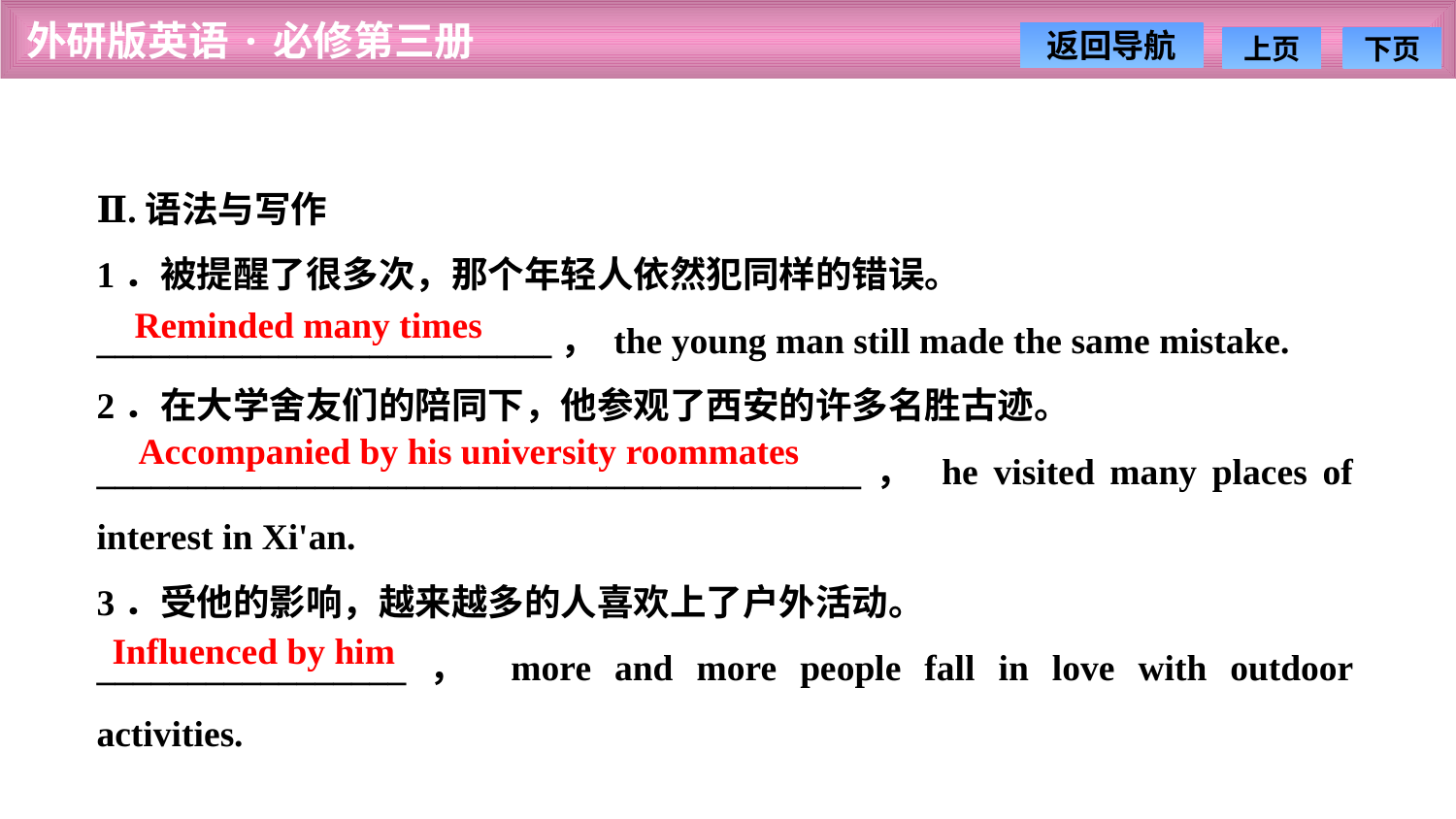

Ⅱ.语法与写作
1．被提醒了很多次，那个年轻人依然犯同样的错误。
_________________________， the young man still made the same mistake.
2．在大学舍友们的陪同下，他参观了西安的许多名胜古迹。
__________________________________________， he visited many places of interest in Xi'an.
3．受他的影响，越来越多的人喜欢上了户外活动。
_________________， more and more people fall in love with outdoor activities.
Reminded many times
Accompanied by his university roommates
Influenced by him